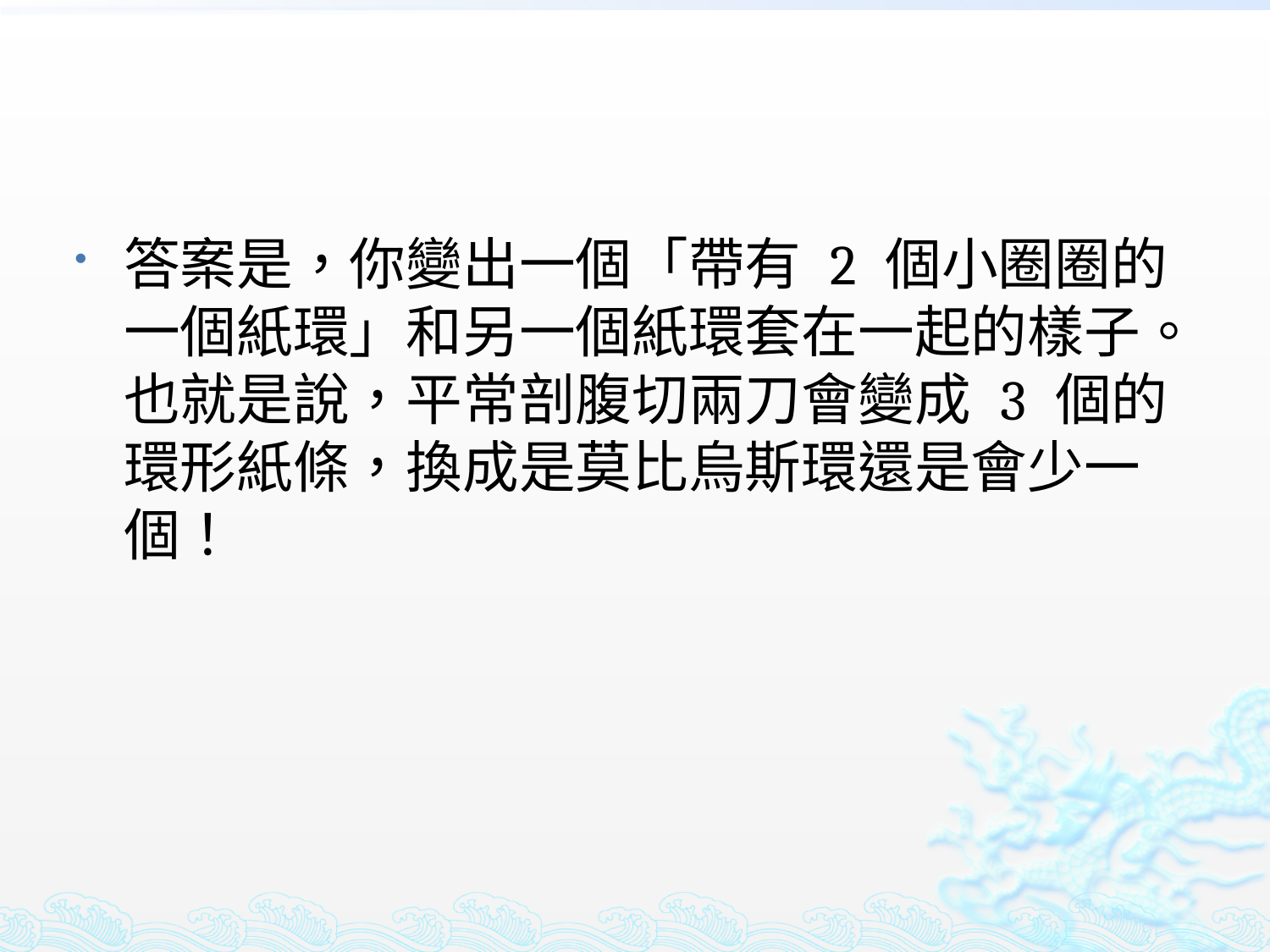

#
答案是，你變出一個「帶有 2 個小圈圈的一個紙環」和另一個紙環套在一起的樣子。也就是說，平常剖腹切兩刀會變成 3 個的環形紙條，換成是莫比烏斯環還是會少一個！